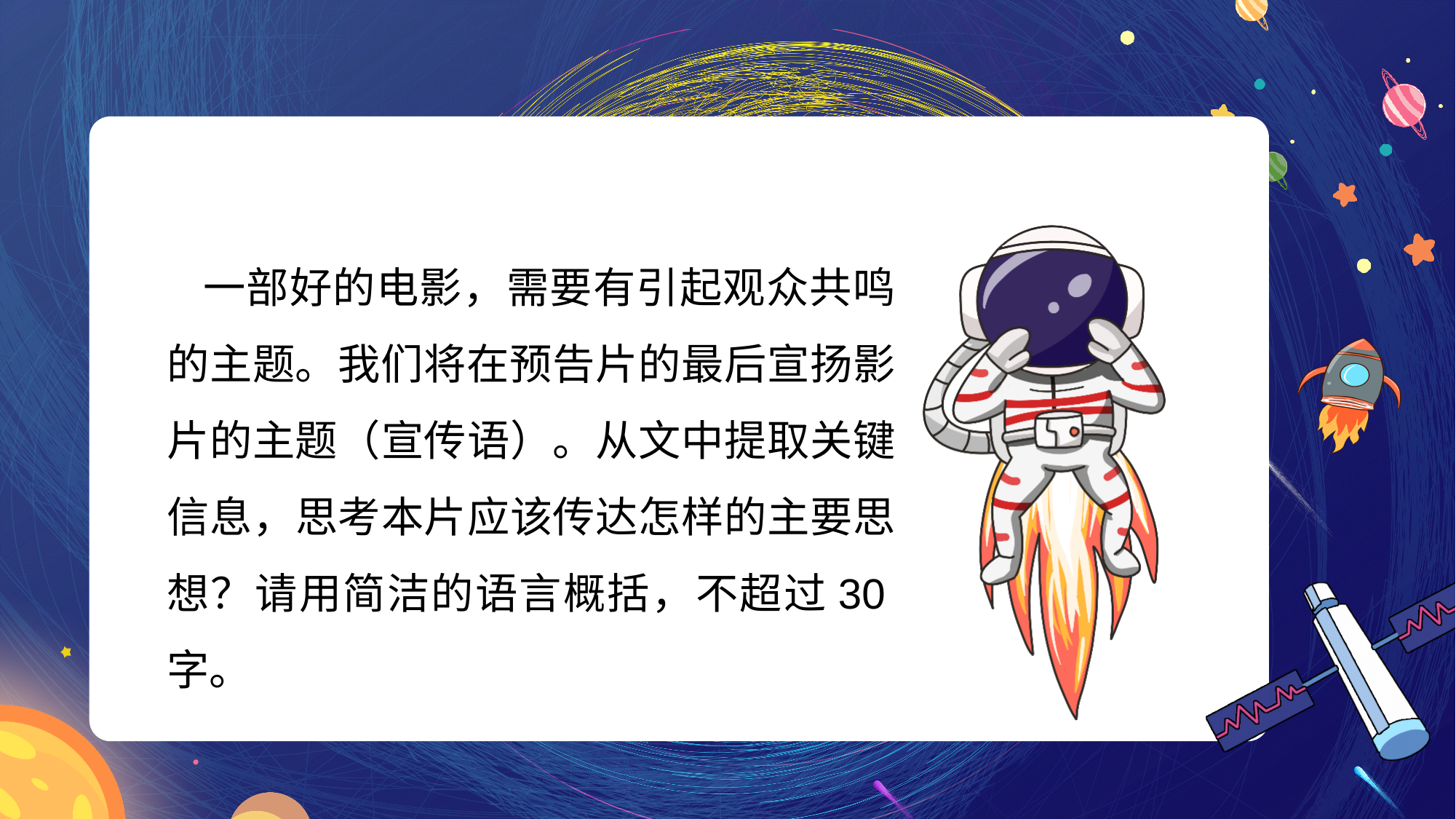

一部好的电影，需要有引起观众共鸣的主题。我们将在预告片的最后宣扬影片的主题（宣传语）。从文中提取关键信息，思考本片应该传达怎样的主要思想？请用简洁的语言概括，不超过30字。